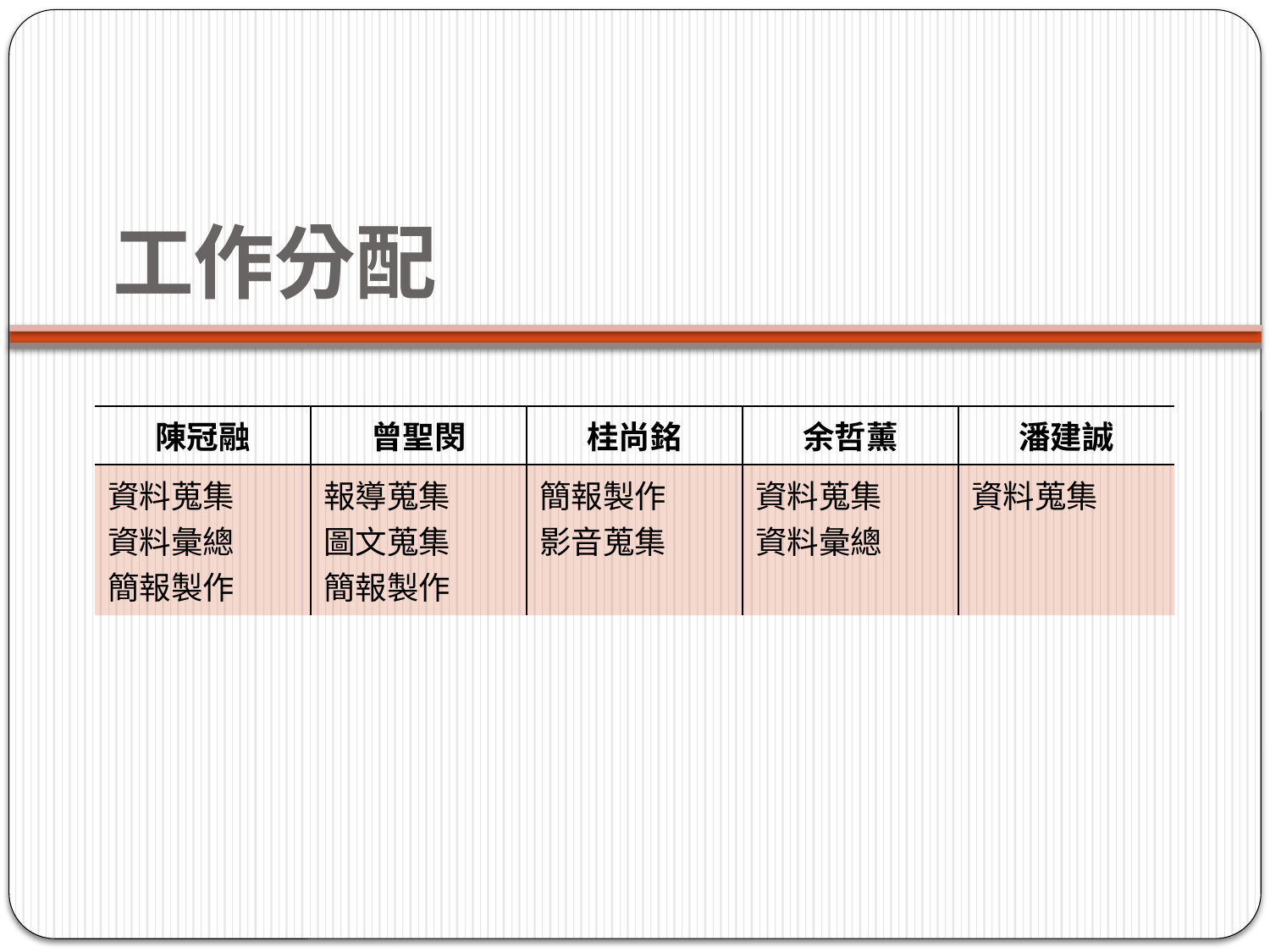

# 工作分配
| 陳冠融 | 曾聖閔 | 桂尚銘 | 余哲薰 | 潘建誠 |
| --- | --- | --- | --- | --- |
| 資料蒐集 資料彙總 簡報製作 | 報導蒐集 圖文蒐集 簡報製作 | 簡報製作 影音蒐集 | 資料蒐集 資料彙總 | 資料蒐集 |